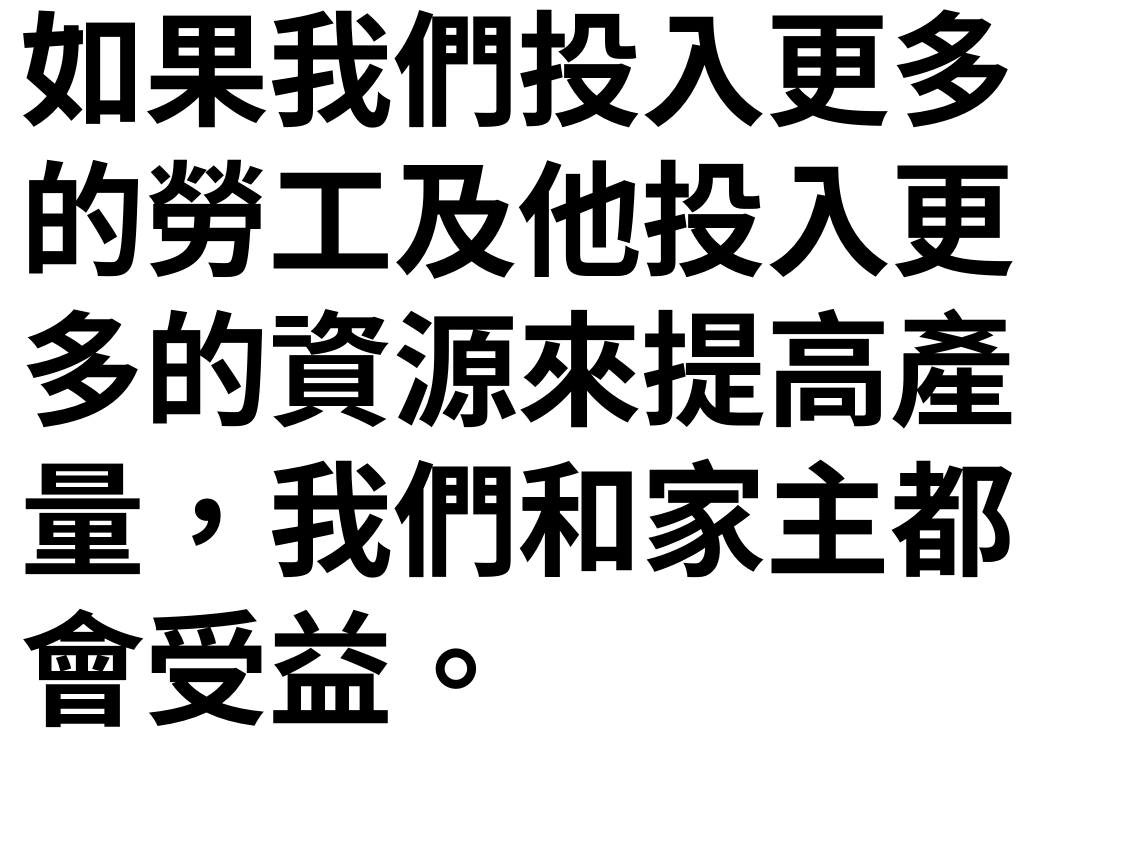

如果我們投入更多的勞工及他投入更多的資源來提高產量，我們和家主都會受益。